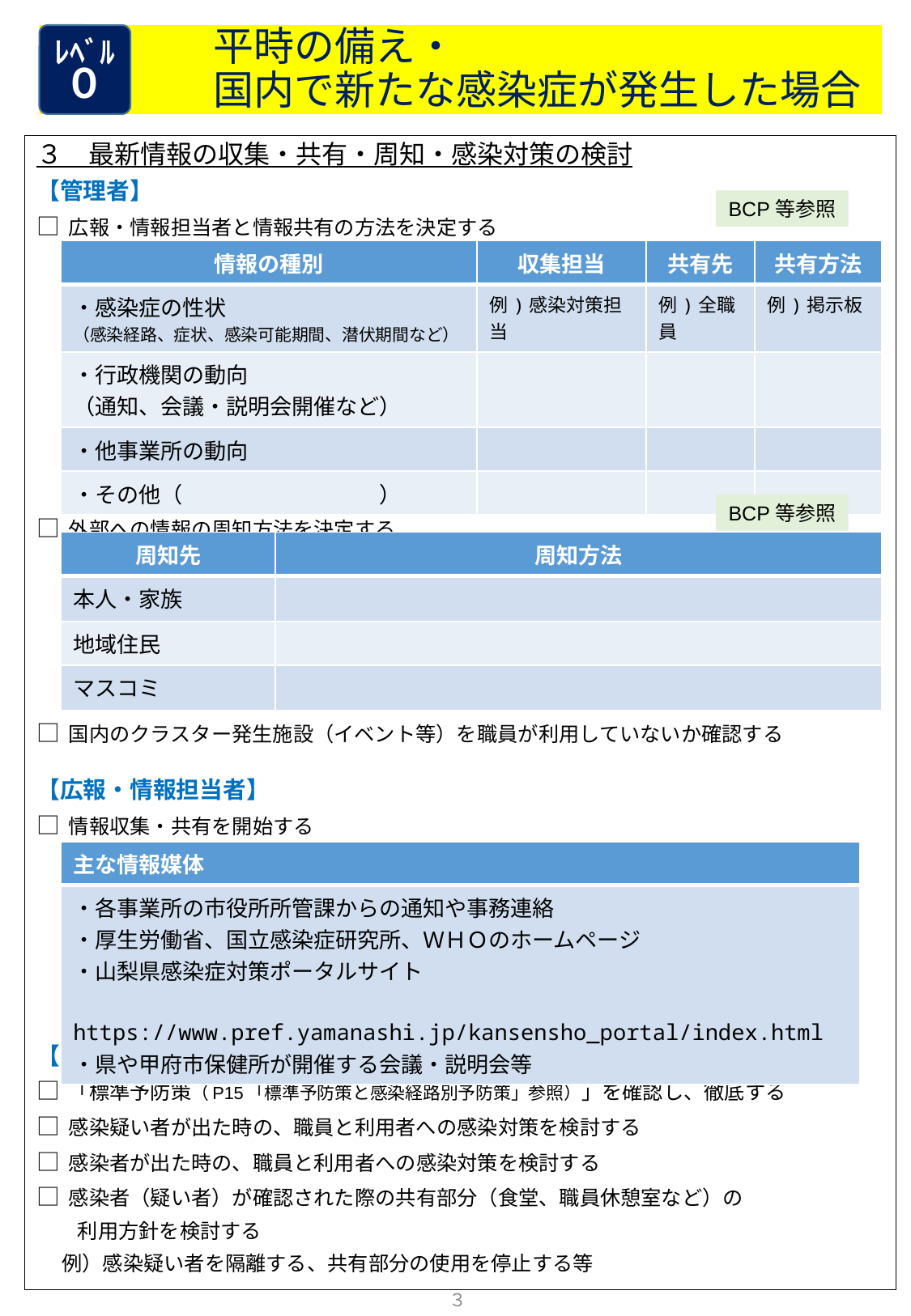

# 平時の備え・ 　　　　国内で新たな感染症が発生した場合
ﾚﾍﾞﾙ
０
３　最新情報の収集・共有・周知・感染対策の検討
【管理者】
□ 広報・情報担当者と情報共有の方法を決定する

□ 外部への情報の周知方法を決定する

□ 国内のクラスター発生施設（イベント等）を職員が利用していないか確認する

【広報・情報担当者】
□ 情報収集・共有を開始する

【感染対策担当者】
□ 「標準予防策（P15「標準予防策と感染経路別予防策」参照）」を確認し、徹底する
□ 感染疑い者が出た時の、職員と利用者への感染対策を検討する
□ 感染者が出た時の、職員と利用者への感染対策を検討する
□ 感染者（疑い者）が確認された際の共有部分（食堂、職員休憩室など）の
　　利用方針を検討する
　 例）感染疑い者を隔離する、共有部分の使用を停止する等
BCP等参照
| 情報の種別 | 収集担当 | 共有先 | 共有方法 |
| --- | --- | --- | --- |
| ・感染症の性状 （感染経路、症状、感染可能期間、潜伏期間など） | 例)感染対策担当 | 例)全職員 | 例)掲示板 |
| ・行政機関の動向 （通知、会議・説明会開催など） |  |  |  |
| ・他事業所の動向 |  |  |  |
| ・その他（　　　　　　　　　） |  |  |  |
BCP等参照
| 周知先 | 周知方法 |
| --- | --- |
| 本人・家族 |  |
| 地域住民 |  |
| マスコミ |  |
| 主な情報媒体 |
| --- |
| ・各事業所の市役所所管課からの通知や事務連絡 ・厚生労働省、国立感染症研究所、ＷＨＯのホームページ ・山梨県感染症対策ポータルサイト 　https://www.pref.yamanashi.jp/kansensho\_portal/index.html ・県や甲府市保健所が開催する会議・説明会等 |
３